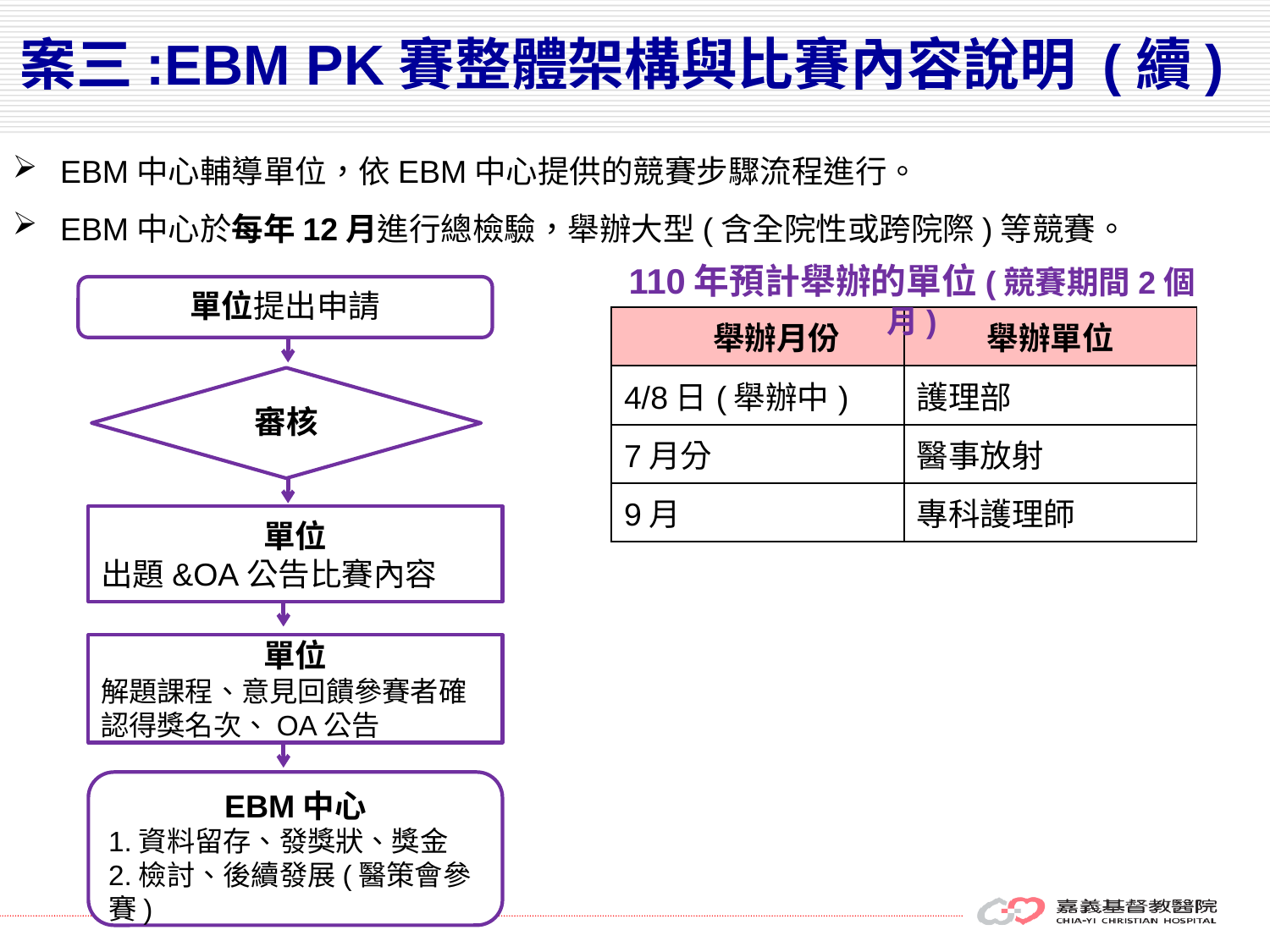

# 案三:EBM PK賽整體架構與比賽內容說明 (續)
EBM中心輔導單位，依EBM中心提供的競賽步驟流程進行。
EBM中心於每年12月進行總檢驗，舉辦大型(含全院性或跨院際)等競賽。
110年預計舉辦的單位(競賽期間2個月)
單位提出申請
| 舉辦月份 | 舉辦單位 |
| --- | --- |
| 4/8日(舉辦中) | 護理部 |
| 7月分 | 醫事放射 |
| 9月 | 專科護理師 |
審核
單位
出題&OA公告比賽內容
單位
解題課程、意見回饋參賽者確認得獎名次、OA公告
EBM中心
1.資料留存、發獎狀、獎金
2.檢討、後續發展(醫策會參賽)